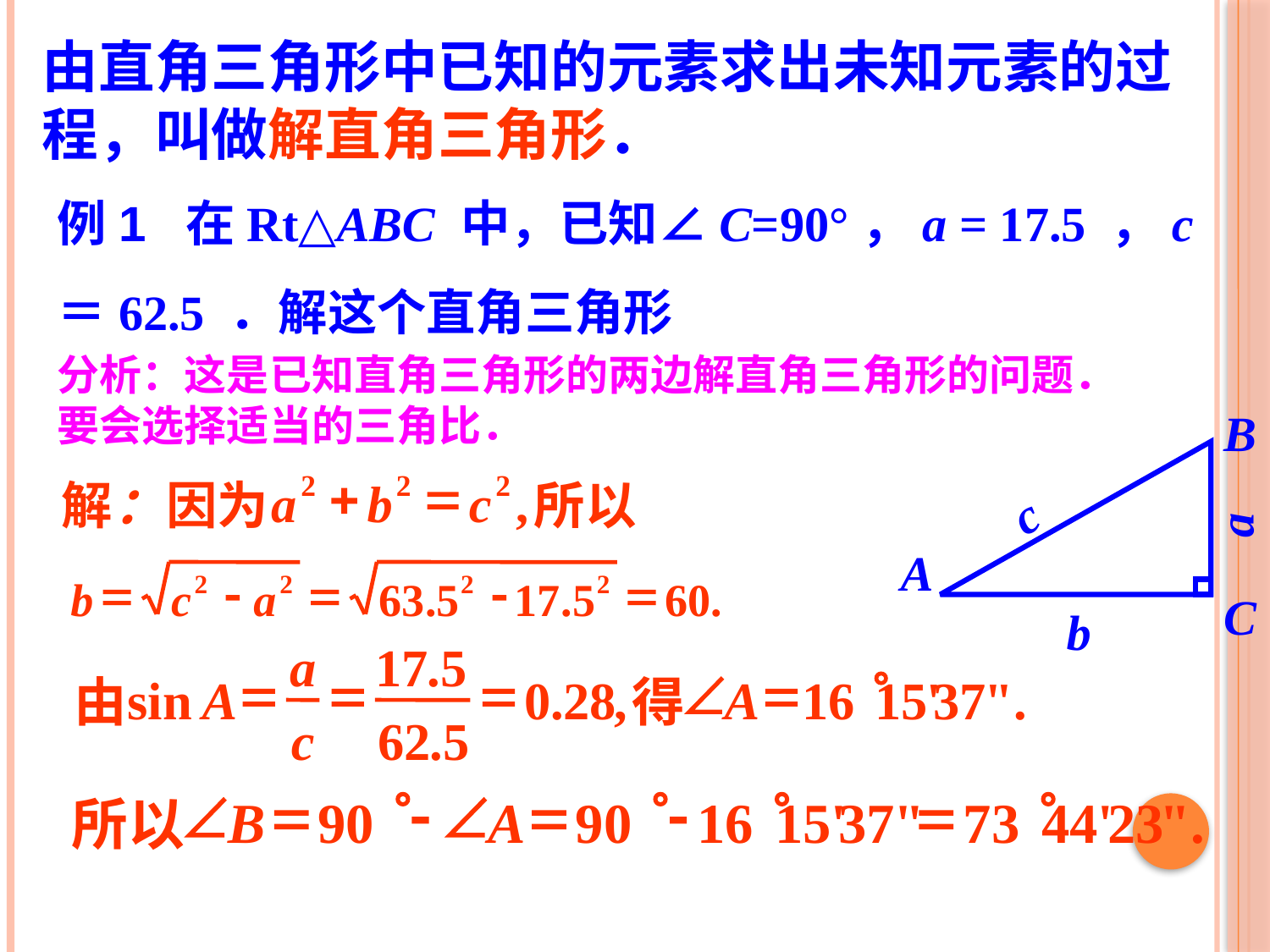

由直角三角形中已知的元素求出未知元素的过程，叫做解直角三角形．
例1  在Rt△ABC 中，已知∠C=90°，a = 17.5 ，c＝62.5 ．解这个直角三角形
分析：这是已知直角三角形的两边解直角三角形的问题．
要会选择适当的三角比．
B

c
a
A

C
b

+
=
2
2
2
a
b
c
,
解
：
因为
所以

=
−
=
−
=
2
2
2
2
b
c
a
63
.
5
17
.
5
60
.

a
17
.
5
=
=
=
∠
=
°
sin
A
0
.
28
,
A
16
15
'
37
".
由
得

c
62
.
5
∠
=
°
−
∠
=
°
−
°
=
°

B
90
A
90
16
15
'
37
"
73
44
'
23
".
所以